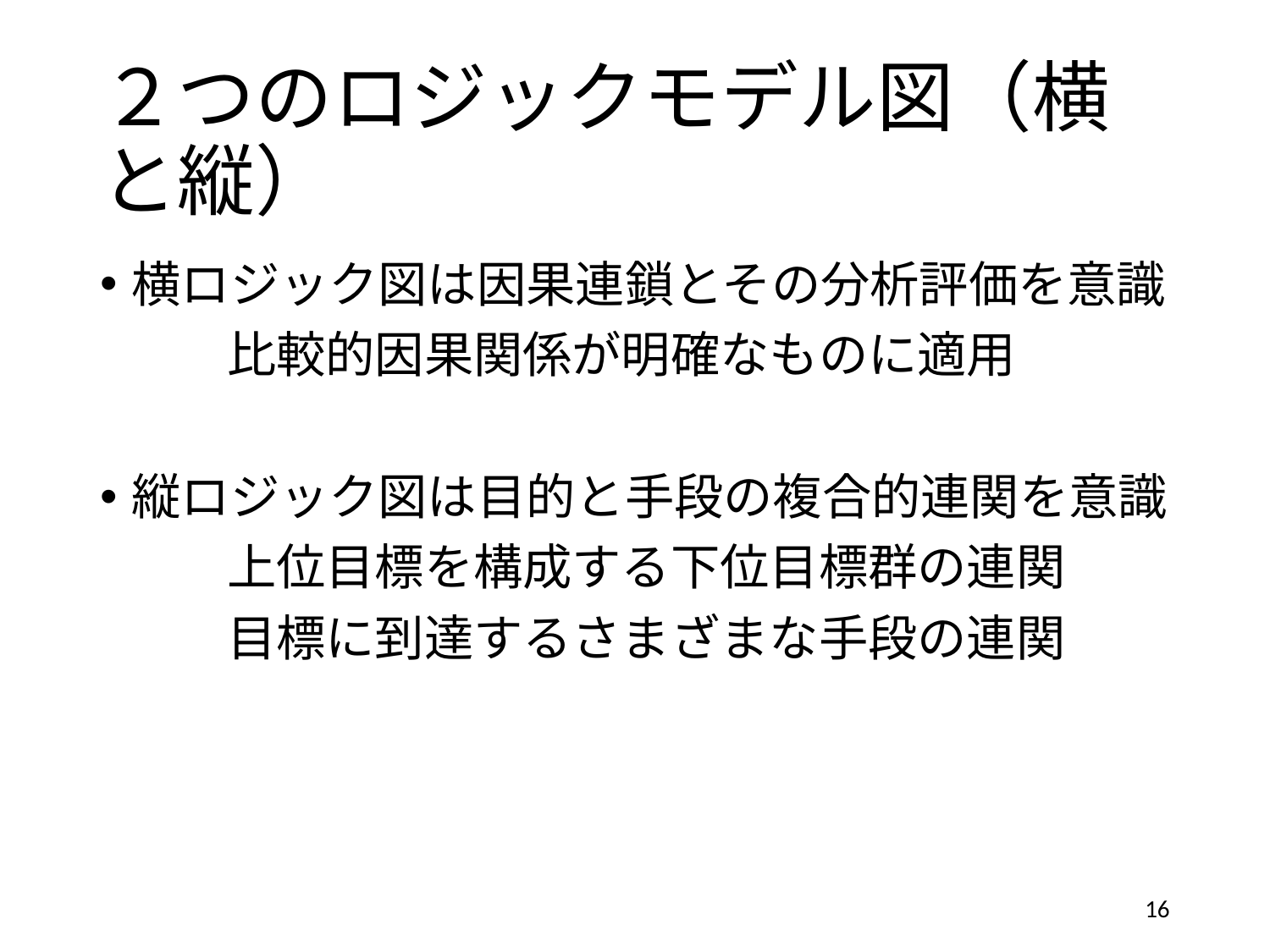

# ２つのロジックモデル図（横と縦）
横ロジック図は因果連鎖とその分析評価を意識
	比較的因果関係が明確なものに適用

縦ロジック図は目的と手段の複合的連関を意識
	上位目標を構成する下位目標群の連関
	目標に到達するさまざまな手段の連関

16